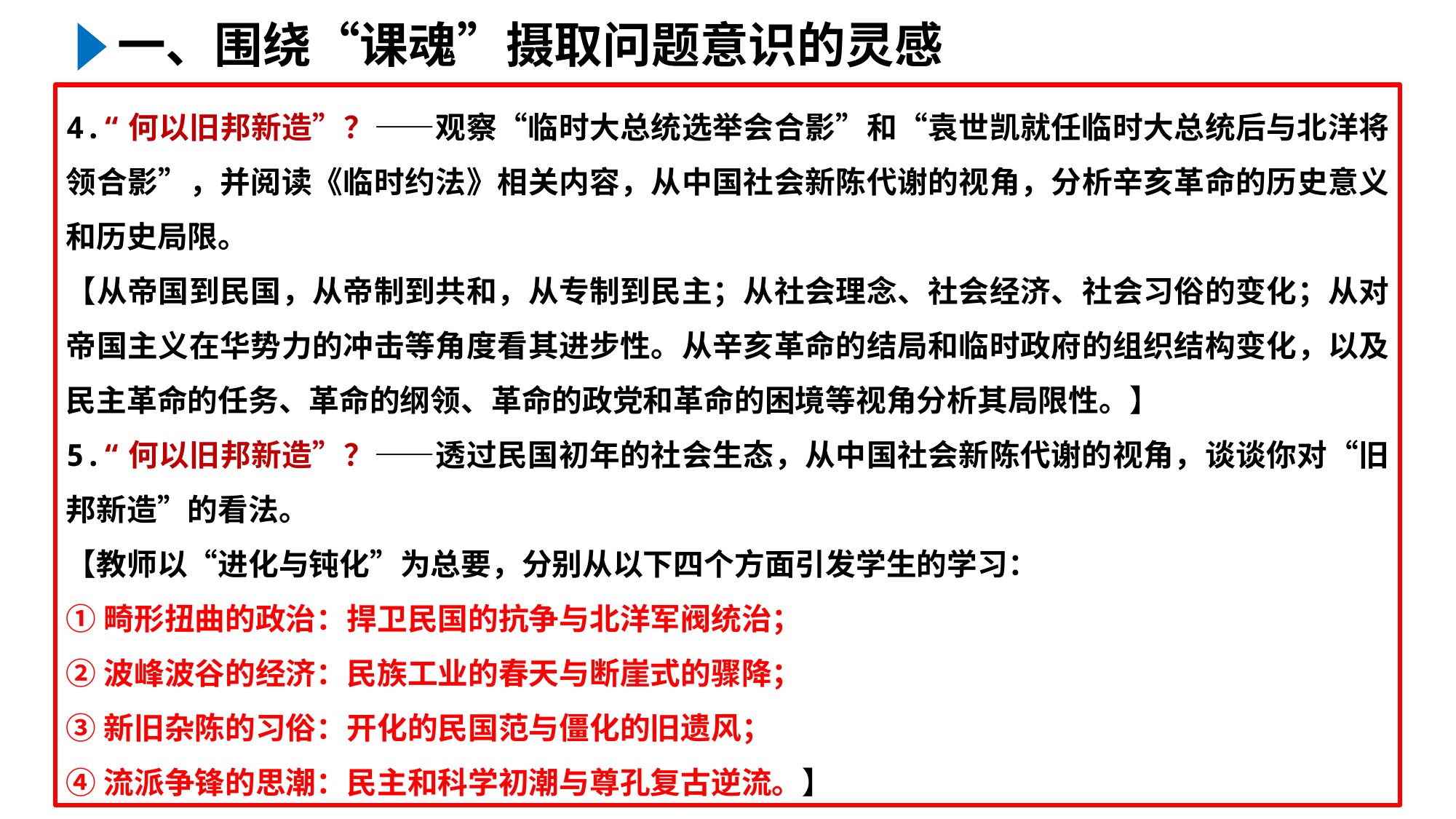

一、围绕“课魂”摄取问题意识的灵感

4.“何以旧邦新造”？——观察“临时大总统选举会合影”和“袁世凯就任临时大总统后与北洋将领合影”，并阅读《临时约法》相关内容，从中国社会新陈代谢的视角，分析辛亥革命的历史意义和历史局限。
【从帝国到民国，从帝制到共和，从专制到民主；从社会理念、社会经济、社会习俗的变化；从对帝国主义在华势力的冲击等角度看其进步性。从辛亥革命的结局和临时政府的组织结构变化，以及民主革命的任务、革命的纲领、革命的政党和革命的困境等视角分析其局限性。】
5.“何以旧邦新造”？——透过民国初年的社会生态，从中国社会新陈代谢的视角，谈谈你对“旧邦新造”的看法。
【教师以“进化与钝化”为总要，分别从以下四个方面引发学生的学习：
①畸形扭曲的政治：捍卫民国的抗争与北洋军阀统治；
②波峰波谷的经济：民族工业的春天与断崖式的骤降；
③新旧杂陈的习俗：开化的民国范与僵化的旧遗风；
④流派争锋的思潮：民主和科学初潮与尊孔复古逆流。】